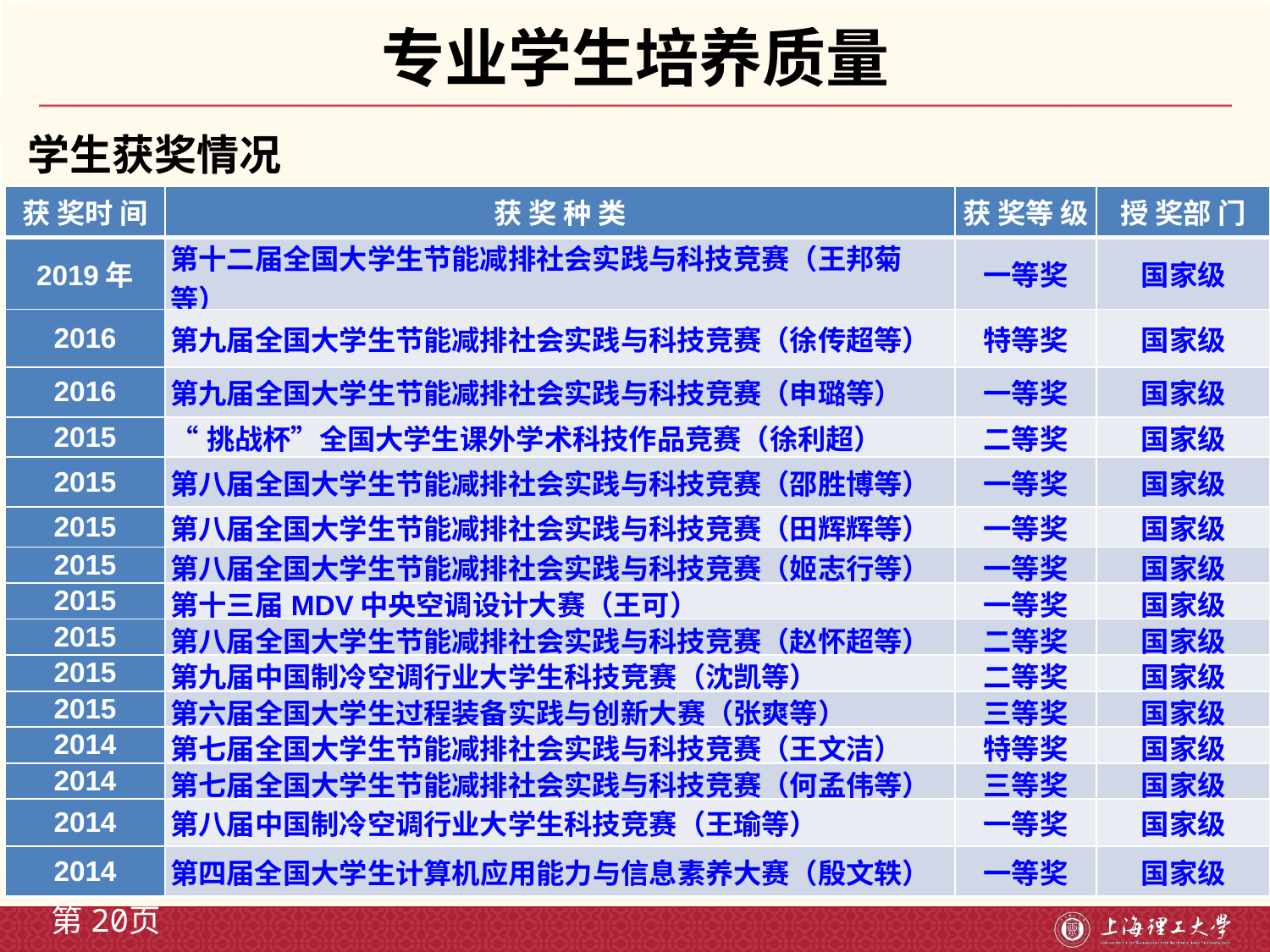

# 专业学生培养质量
学生获奖情况
| 获 奖时 间 | 获 奖 种 类 | 获 奖等 级 | 授 奖部 门 |
| --- | --- | --- | --- |
| 2019年 | 第十二届全国大学生节能减排社会实践与科技竞赛（王邦菊等） | 一等奖 | 国家级 |
| 2016 | 第九届全国大学生节能减排社会实践与科技竞赛（徐传超等） | 特等奖 | 国家级 |
| 2016 | 第九届全国大学生节能减排社会实践与科技竞赛（申璐等） | 一等奖 | 国家级 |
| 2015 | “挑战杯”全国大学生课外学术科技作品竞赛（徐利超） | 二等奖 | 国家级 |
| 2015 | 第八届全国大学生节能减排社会实践与科技竞赛（邵胜博等） | 一等奖 | 国家级 |
| 2015 | 第八届全国大学生节能减排社会实践与科技竞赛（田辉辉等） | 一等奖 | 国家级 |
| 2015 | 第八届全国大学生节能减排社会实践与科技竞赛（姬志行等） | 一等奖 | 国家级 |
| 2015 | 第十三届MDV中央空调设计大赛（王可） | 一等奖 | 国家级 |
| 2015 | 第八届全国大学生节能减排社会实践与科技竞赛（赵怀超等） | 二等奖 | 国家级 |
| 2015 | 第九届中国制冷空调行业大学生科技竞赛（沈凯等） | 二等奖 | 国家级 |
| 2015 | 第六届全国大学生过程装备实践与创新大赛（张爽等） | 三等奖 | 国家级 |
| 2014 | 第七届全国大学生节能减排社会实践与科技竞赛（王文洁） | 特等奖 | 国家级 |
| 2014 | 第七届全国大学生节能减排社会实践与科技竞赛（何孟伟等） | 三等奖 | 国家级 |
| 2014 | 第八届中国制冷空调行业大学生科技竞赛（王瑜等） | 一等奖 | 国家级 |
| 2014 | 第四届全国大学生计算机应用能力与信息素养大赛（殷文轶） | 一等奖 | 国家级 |
第20页